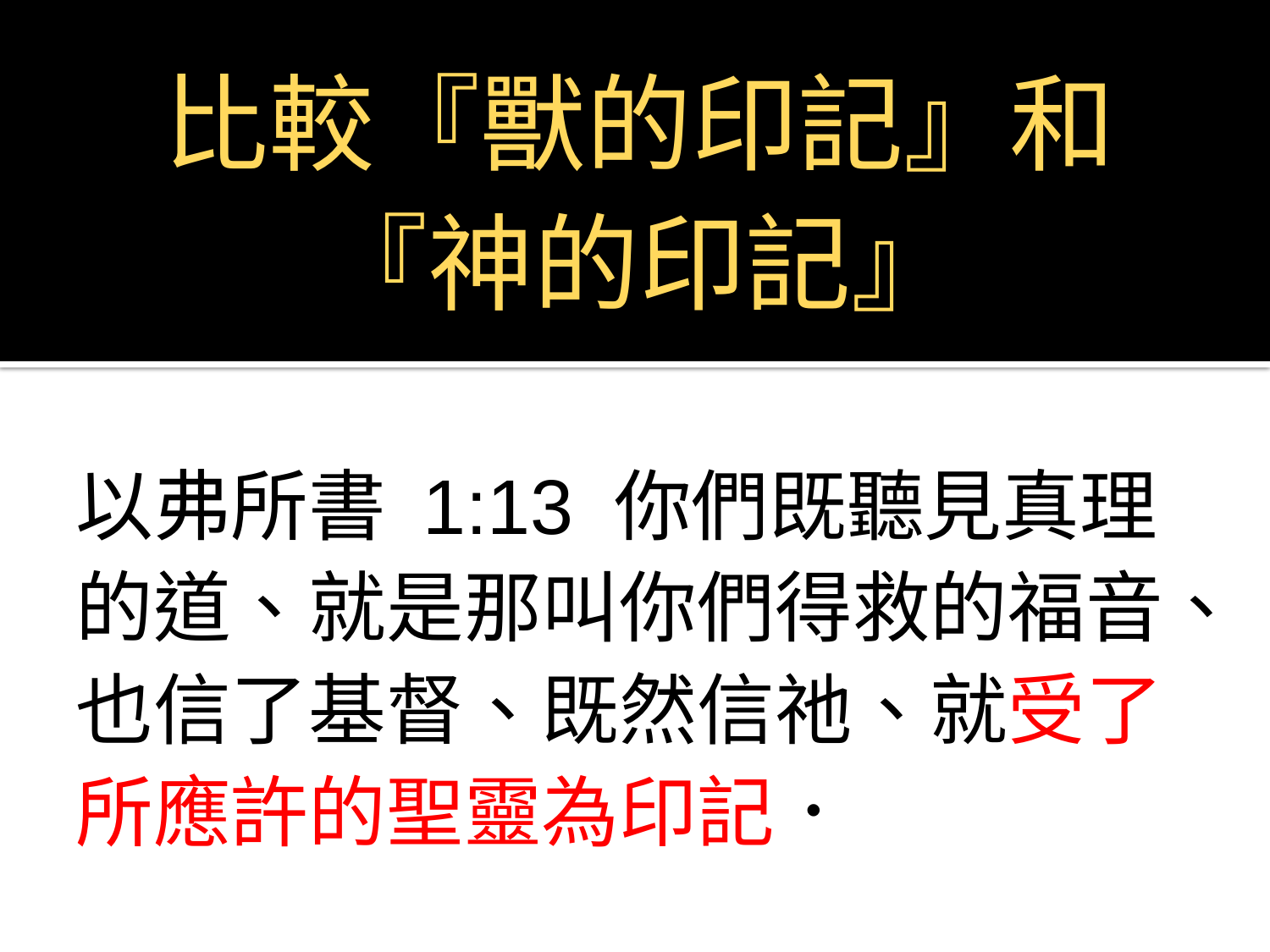

# 比較『獸的印記』和『神的印記』
以弗所書 1:13 你們既聽見真理的道、就是那叫你們得救的福音、也信了基督、既然信祂、就受了所應許的聖靈為印記．